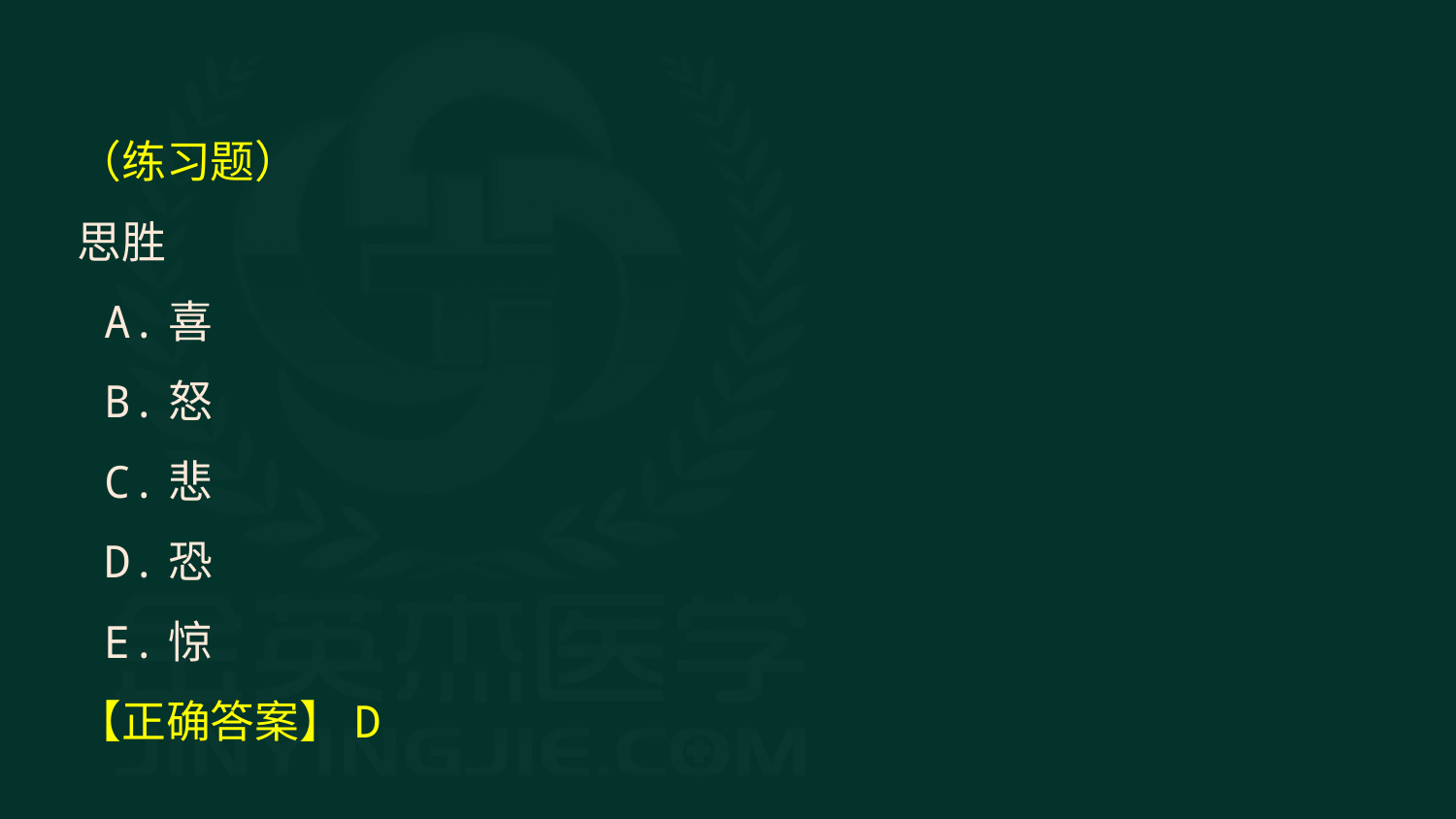

（练习题）
思胜
 A.喜
 B.怒
 C.悲
 D.恐
 E.惊
【正确答案】D